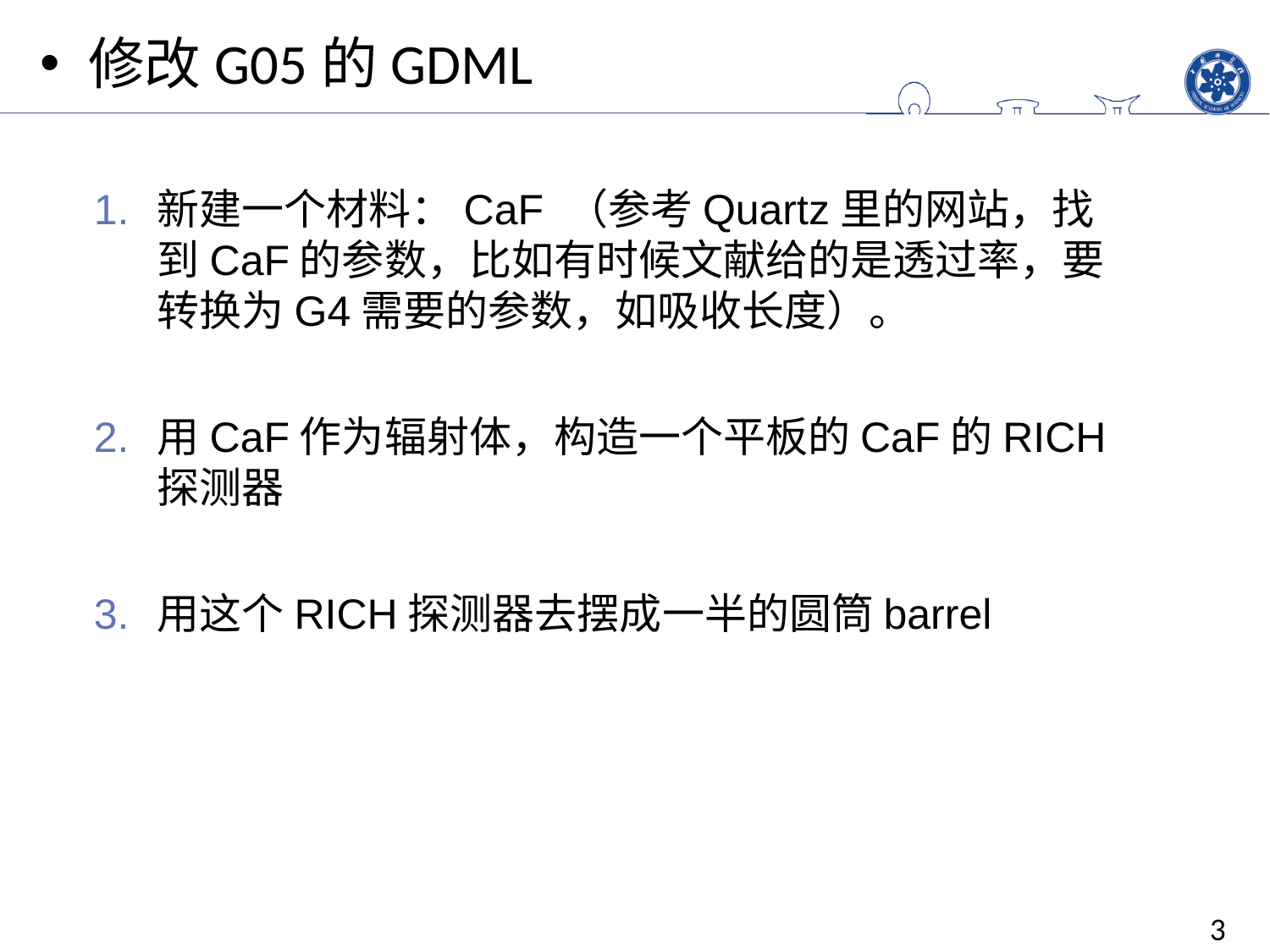

修改G05的GDML
新建一个材料：CaF （参考Quartz里的网站，找到CaF的参数，比如有时候文献给的是透过率，要转换为G4需要的参数，如吸收长度）。

用CaF作为辐射体，构造一个平板的CaF的RICH探测器

用这个RICH探测器去摆成一半的圆筒barrel
3